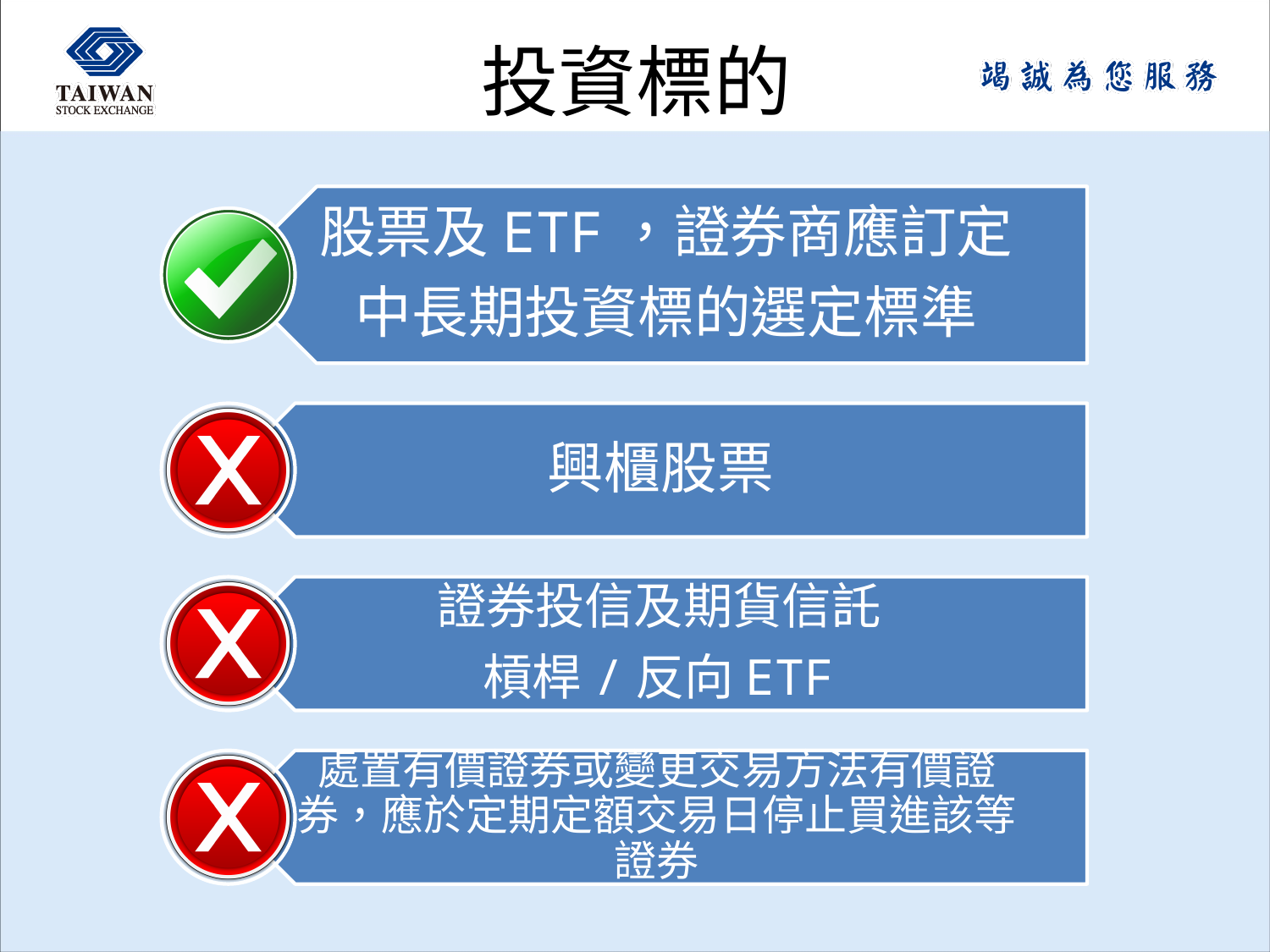

# 投資標的
股票及ETF，證券商應訂定
中長期投資標的選定標準
興櫃股票
證券投信及期貨信託
槓桿/反向ETF
處置有價證券或變更交易方法有價證券，應於定期定額交易日停止買進該等證券